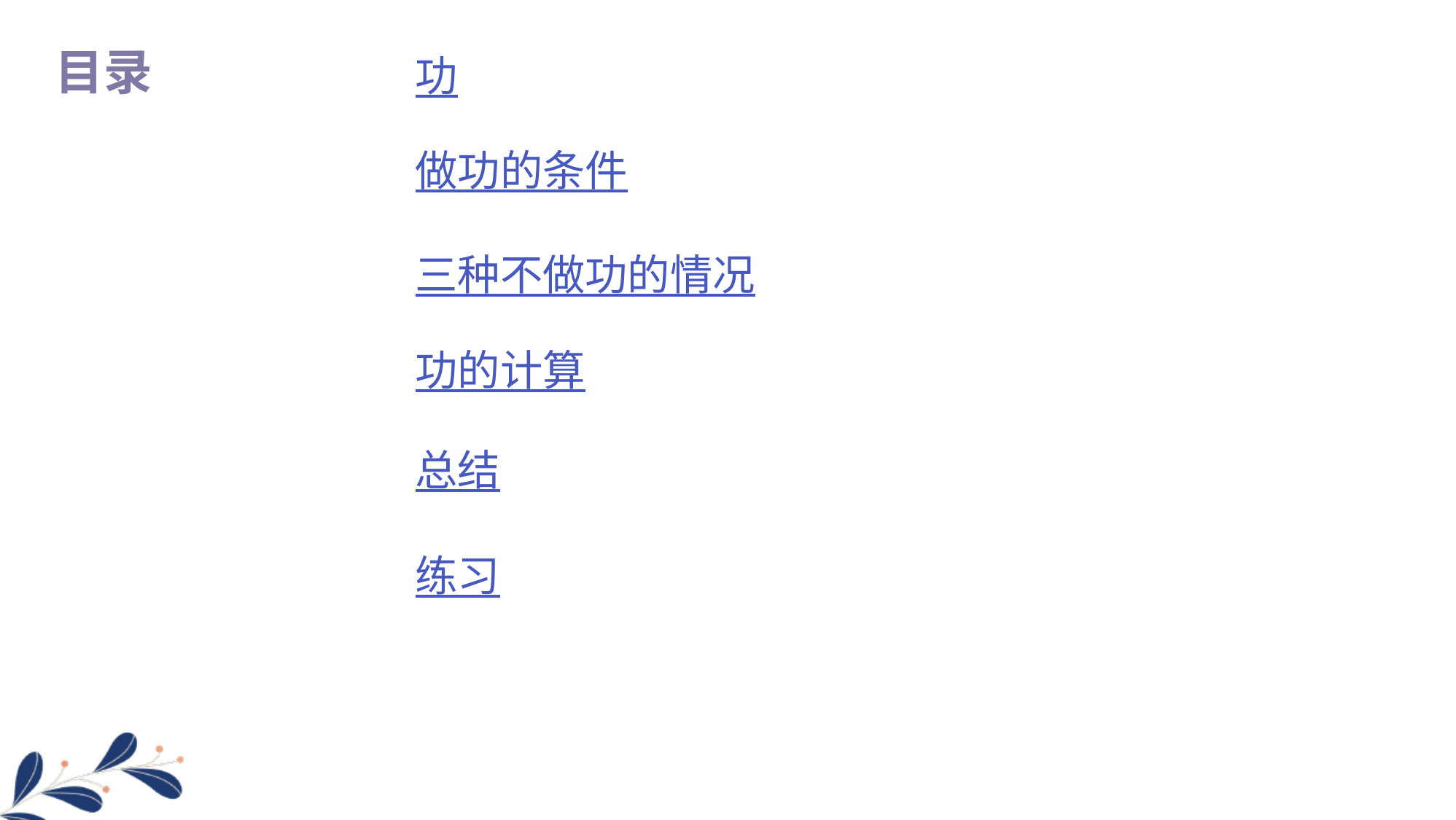

目录
功
做功的条件
三种不做功的情况
功的计算
总结
练习